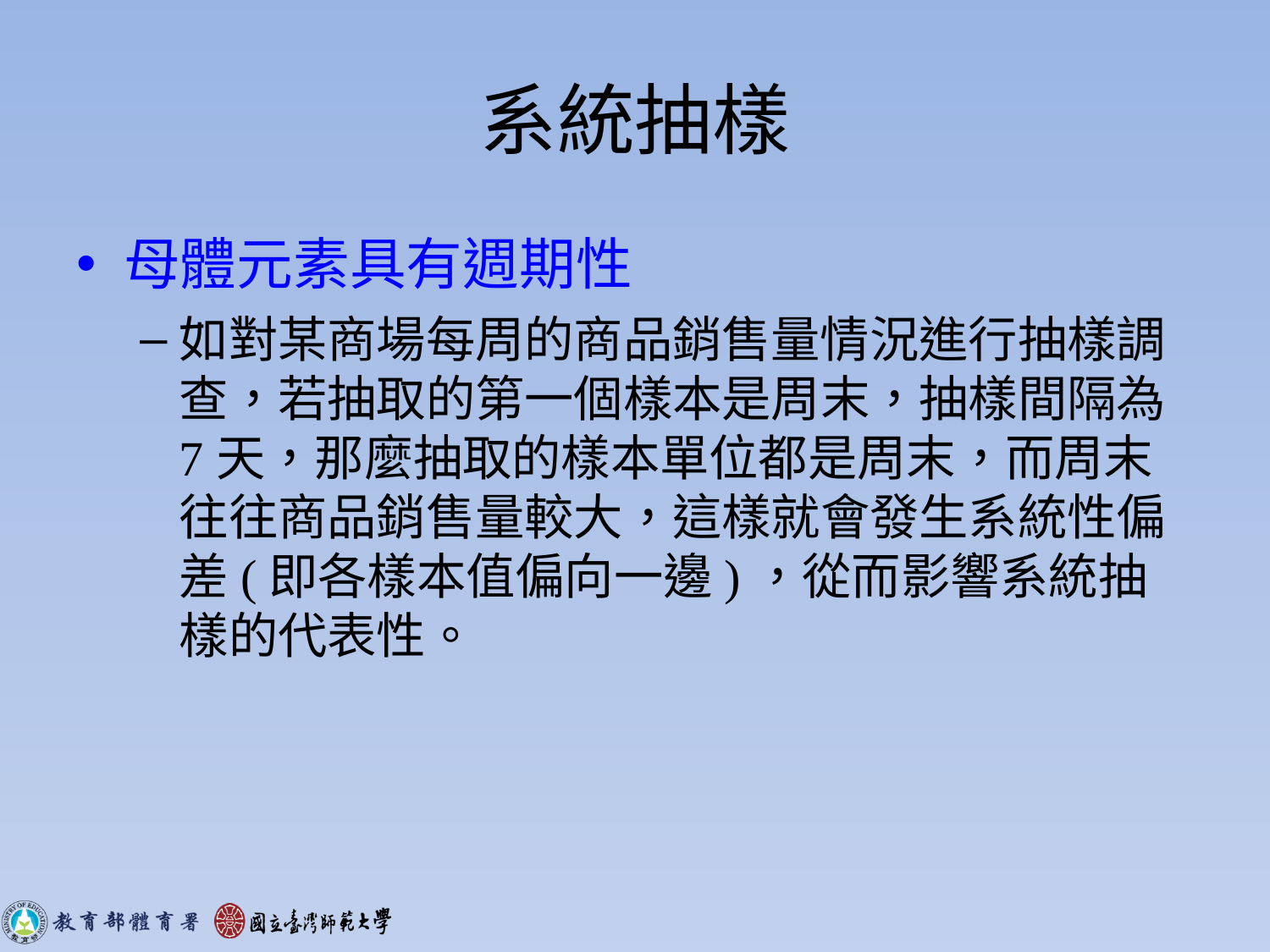

# 系統抽樣
母體元素具有週期性
如對某商場每周的商品銷售量情況進行抽樣調查，若抽取的第一個樣本是周末，抽樣間隔為7天，那麼抽取的樣本單位都是周末，而周末往往商品銷售量較大，這樣就會發生系統性偏差(即各樣本值偏向一邊)，從而影響系統抽樣的代表性。